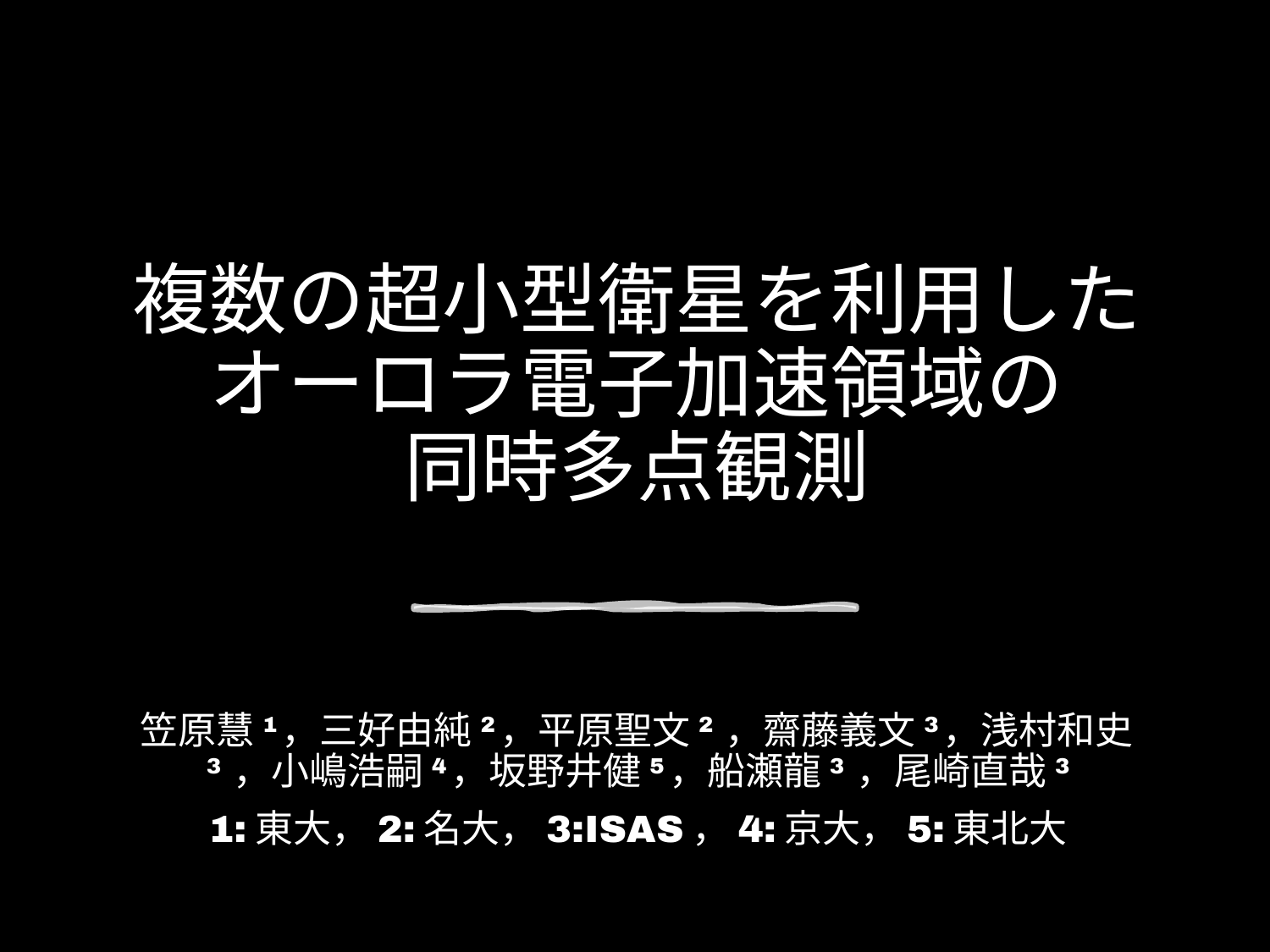

# 複数の超小型衛星を利用したオーロラ電子加速領域の 同時多点観測

笠原慧1，三好由純2，平原聖文2 ，齋藤義文3，浅村和史3 ，小嶋浩嗣4，坂野井健5，船瀬龍3 ，尾崎直哉3
1:東大，2:名大，3:ISAS，4:京大，5:東北大